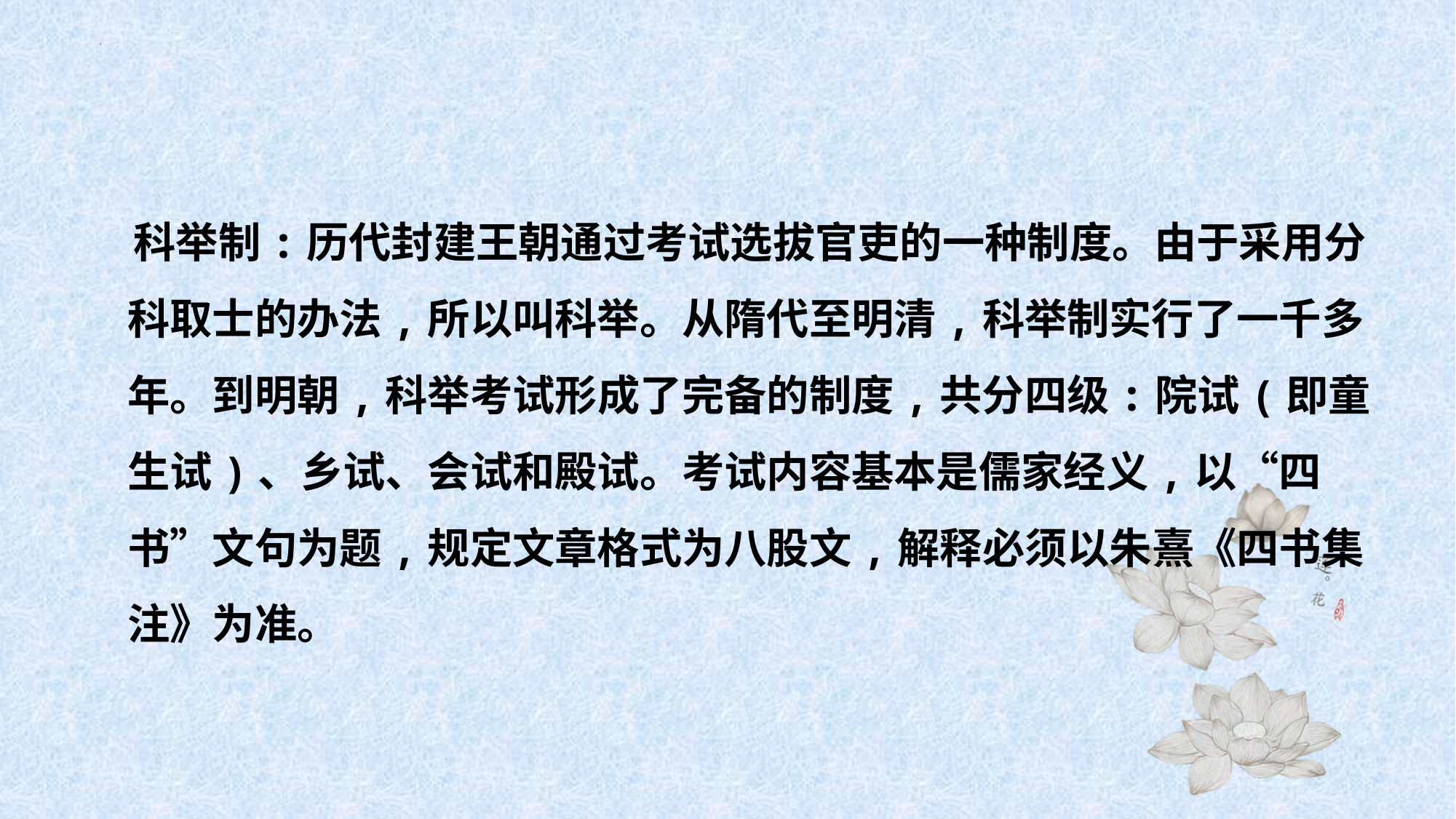

科举制:历代封建王朝通过考试选拔官吏的一种制度。由于采用分科取士的办法,所以叫科举。从隋代至明清,科举制实行了一千多年。到明朝,科举考试形成了完备的制度,共分四级:院试(即童生试)、乡试、会试和殿试。考试内容基本是儒家经义,以“四书”文句为题,规定文章格式为八股文,解释必须以朱熹《四书集注》为准。